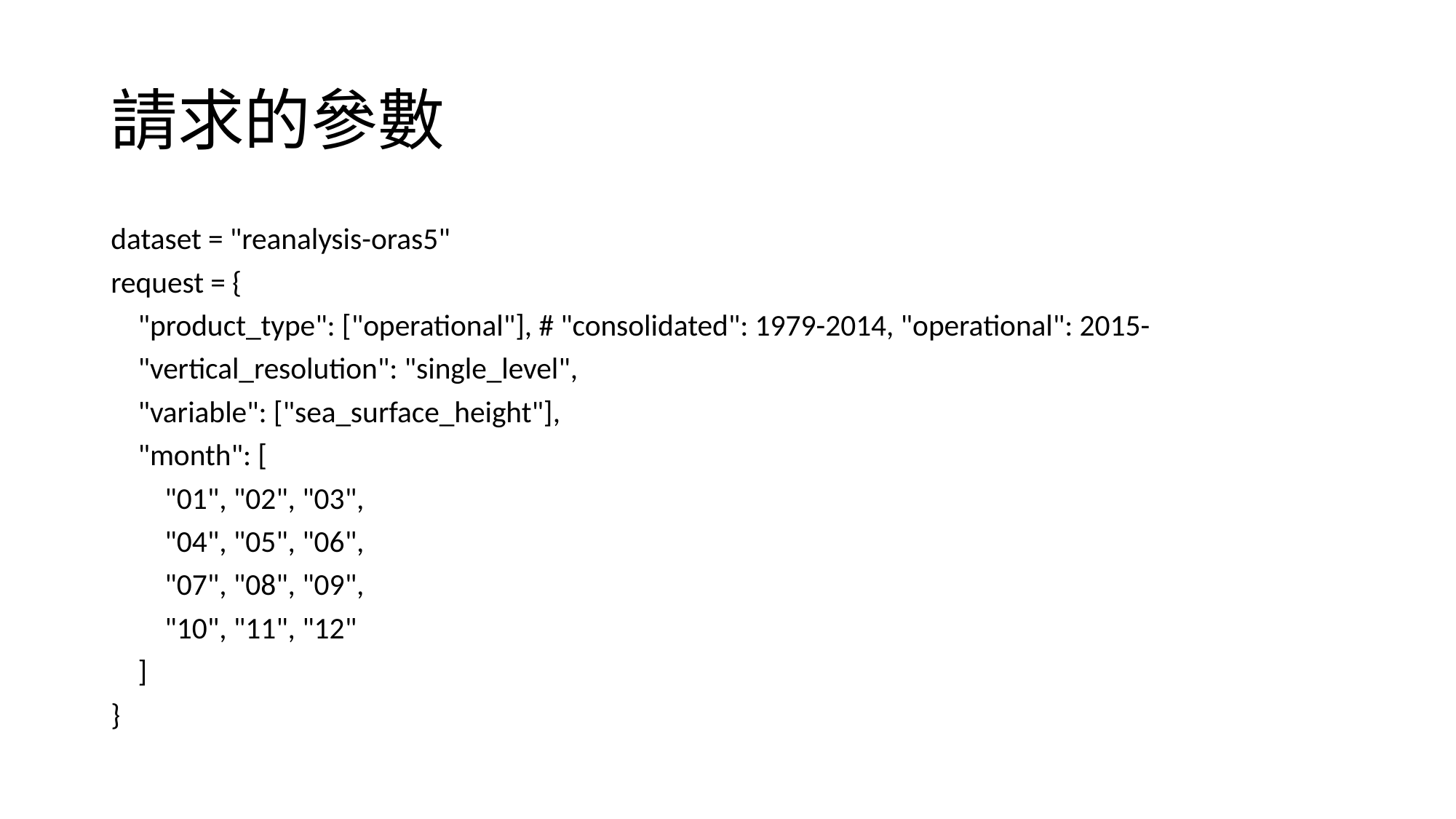

# 請求的參數
dataset = "reanalysis-oras5"
request = {
    "product_type": ["operational"], # "consolidated": 1979-2014, "operational": 2015-
    "vertical_resolution": "single_level",
    "variable": ["sea_surface_height"],
    "month": [
        "01", "02", "03",
        "04", "05", "06",
        "07", "08", "09",
        "10", "11", "12"
    ]
}